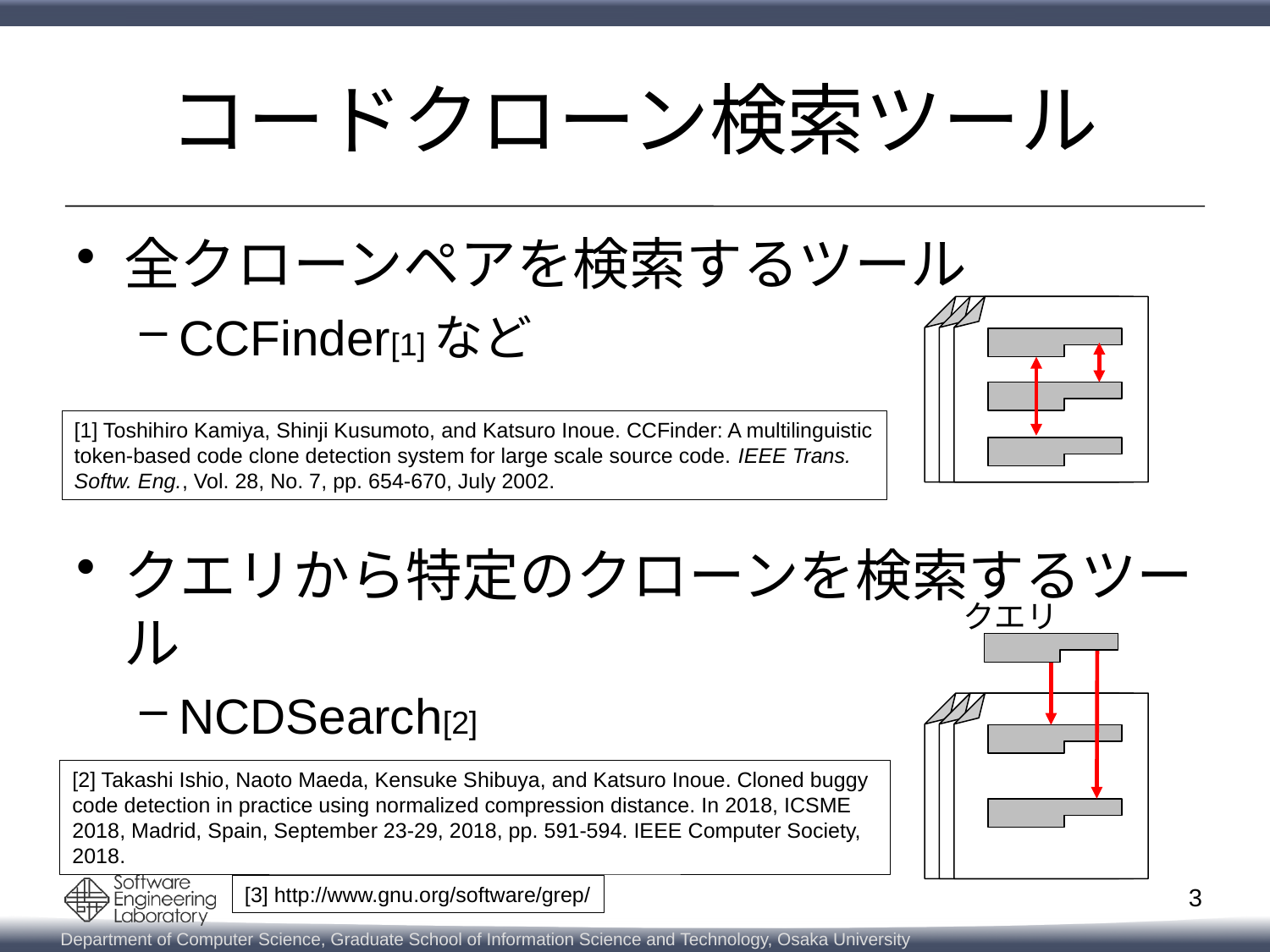

# コードクローン検索ツール
全クローンペアを検索するツール
CCFinder[1]など

クエリから特定のクローンを検索するツール
NCDSearch[2]
grep[3]

[1] Toshihiro Kamiya, Shinji Kusumoto, and Katsuro Inoue. CCFinder: A multilinguistic
token-based code clone detection system for large scale source code. IEEE Trans.
Softw. Eng., Vol. 28, No. 7, pp. 654-670, July 2002.
クエリ

[2] Takashi Ishio, Naoto Maeda, Kensuke Shibuya, and Katsuro Inoue. Cloned buggy code detection in practice using normalized compression distance. In 2018, ICSME 2018, Madrid, Spain, September 23-29, 2018, pp. 591-594. IEEE Computer Society, 2018.
[3] http://www.gnu.org/software/grep/
3